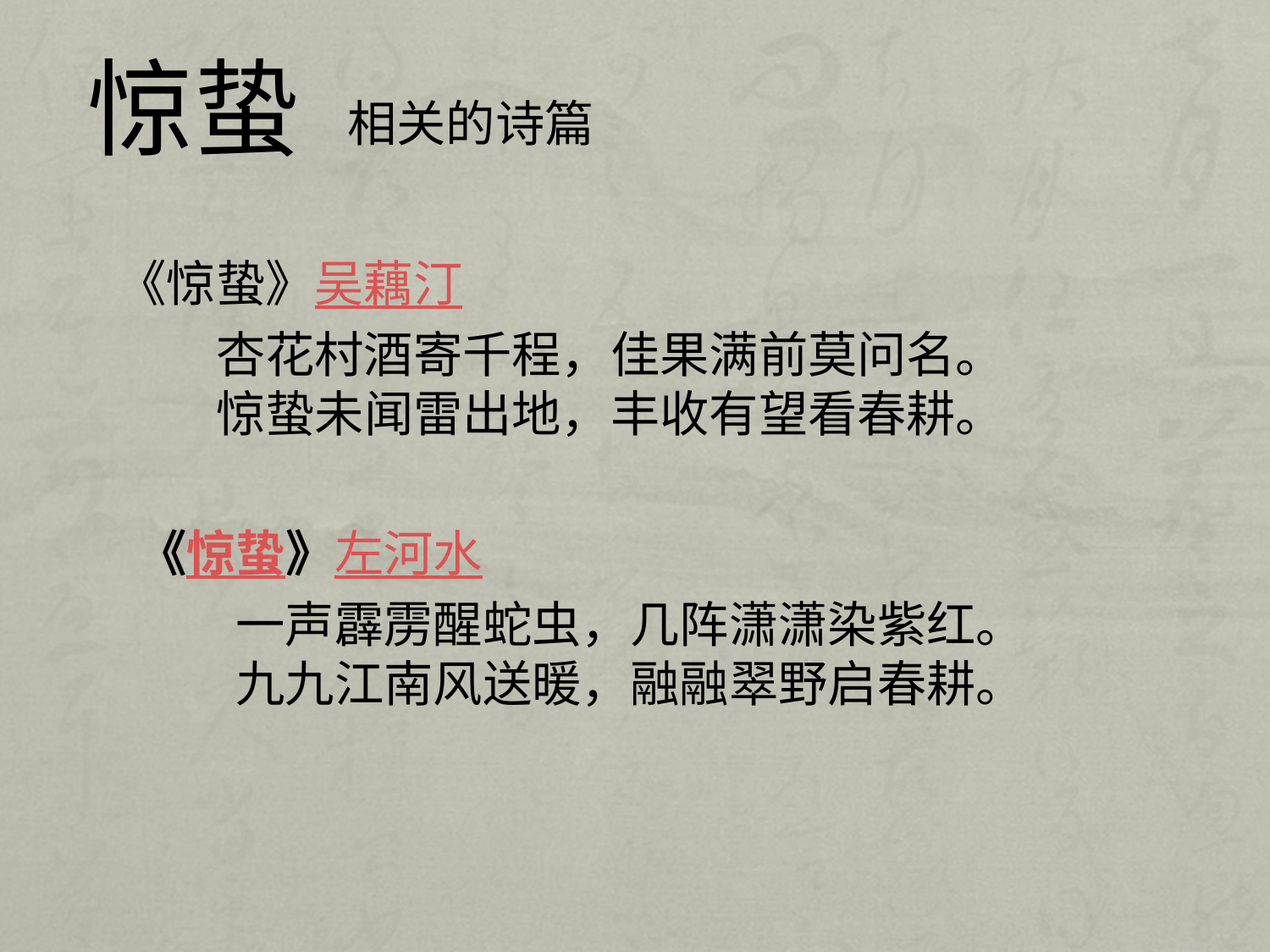

惊蛰
相关的诗篇
《惊蛰》吴藕汀
　　杏花村酒寄千程，佳果满前莫问名。
　　惊蛰未闻雷出地，丰收有望看春耕。
《惊蛰》左河水
　　一声霹雳醒蛇虫，几阵潇潇染紫红。
　　九九江南风送暖，融融翠野启春耕。